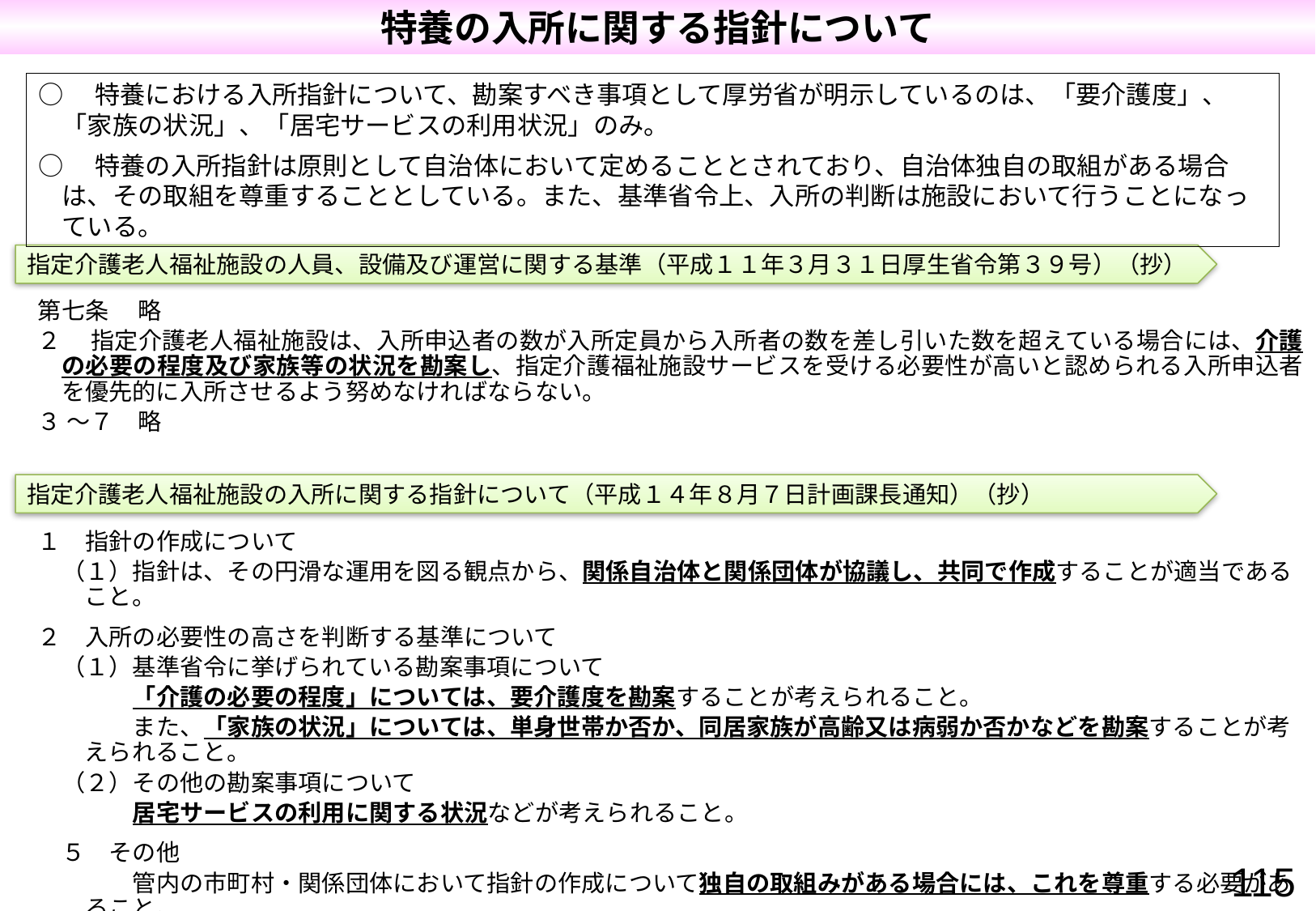

特養の入所に関する指針について
○　特養における入所指針について、勘案すべき事項として厚労省が明示しているのは、「要介護度」、「家族の状況」、「居宅サービスの利用状況」のみ。
○　特養の入所指針は原則として自治体において定めることとされており、自治体独自の取組がある場合は、その取組を尊重することとしている。また、基準省令上、入所の判断は施設において行うことになっている。
指定介護老人福祉施設の人員、設備及び運営に関する基準（平成１１年３月３１日厚生省令第３９号）（抄）
第七条 　略
２ 　指定介護老人福祉施設は、入所申込者の数が入所定員から入所者の数を差し引いた数を超えている場合には、介護の必要の程度及び家族等の状況を勘案し、指定介護福祉施設サービスを受ける必要性が高いと認められる入所申込者を優先的に入所させるよう努めなければならない。
３ ～７　略

１　指針の作成について
　（１）指針は、その円滑な運用を図る観点から、関係自治体と関係団体が協議し、共同で作成することが適当であること。
２　入所の必要性の高さを判断する基準について
　（１）基準省令に挙げられている勘案事項について
　　　　「介護の必要の程度」については、要介護度を勘案することが考えられること。
　　　　また、「家族の状況」については、単身世帯か否か、同居家族が高齢又は病弱か否かなどを勘案することが考えられること。
　（２）その他の勘案事項について
　　　　居宅サービスの利用に関する状況などが考えられること。
　５　その他
　　　　管内の市町村・関係団体において指針の作成について独自の取組みがある場合には、これを尊重する必要があること。
指定介護老人福祉施設の入所に関する指針について（平成１４年８月７日計画課長通知）（抄）
115